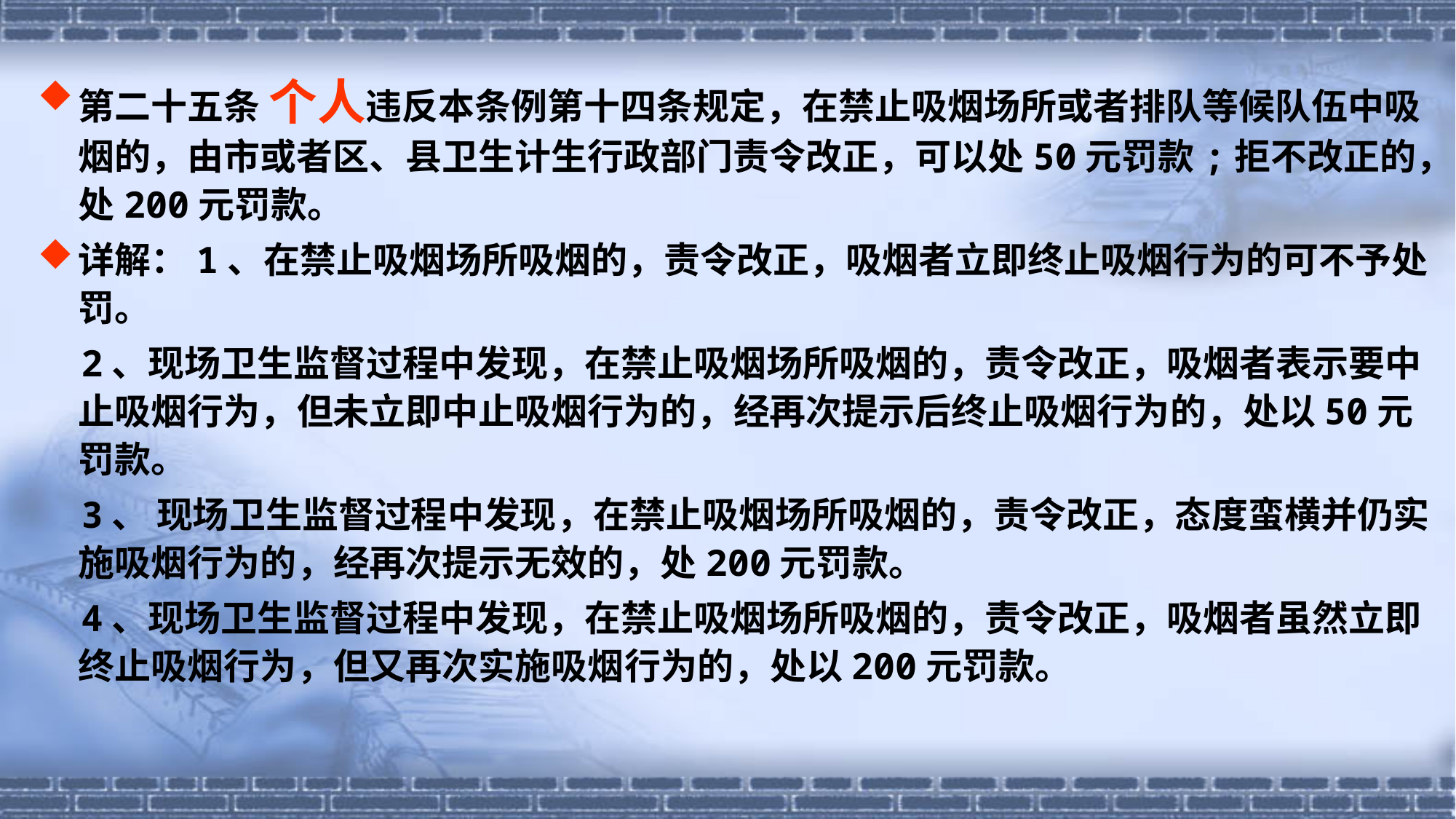

第二十五条 个人违反本条例第十四条规定，在禁止吸烟场所或者排队等候队伍中吸烟的，由市或者区、县卫生计生行政部门责令改正，可以处50元罚款;拒不改正的，处200元罚款。
详解：1、在禁止吸烟场所吸烟的，责令改正，吸烟者立即终止吸烟行为的可不予处罚。
  2、现场卫生监督过程中发现，在禁止吸烟场所吸烟的，责令改正，吸烟者表示要中止吸烟行为，但未立即中止吸烟行为的，经再次提示后终止吸烟行为的，处以50元罚款。
  3、 现场卫生监督过程中发现，在禁止吸烟场所吸烟的，责令改正，态度蛮横并仍实施吸烟行为的，经再次提示无效的，处200元罚款。
  4、现场卫生监督过程中发现，在禁止吸烟场所吸烟的，责令改正，吸烟者虽然立即终止吸烟行为，但又再次实施吸烟行为的，处以200元罚款。